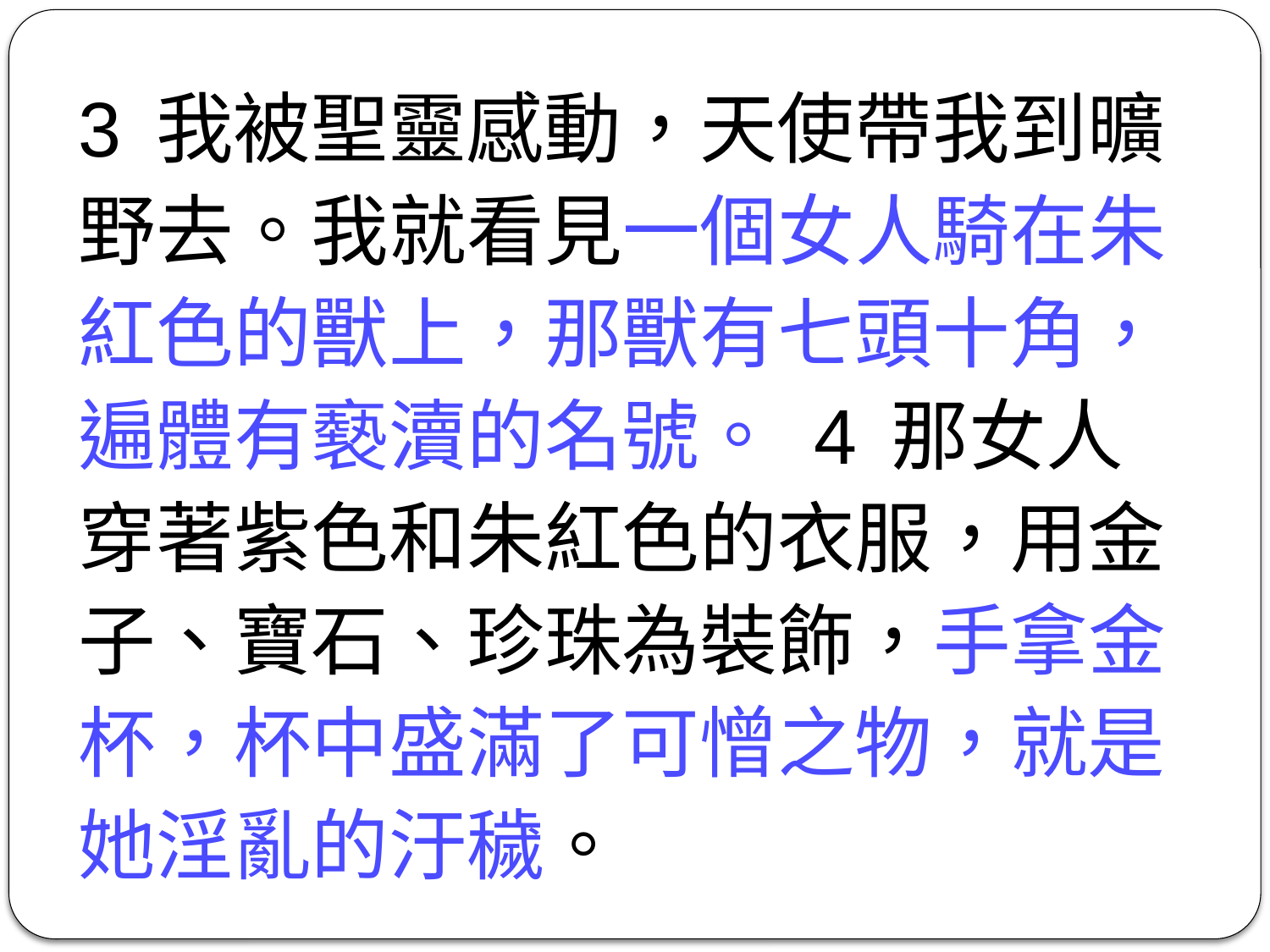

3 我被聖靈感動，天使帶我到曠野去。我就看見一個女人騎在朱紅色的獸上，那獸有七頭十角，遍體有褻瀆的名號。 4 那女人穿著紫色和朱紅色的衣服，用金子、寶石、珍珠為裝飾，手拿金杯，杯中盛滿了可憎之物，就是她淫亂的汙穢。